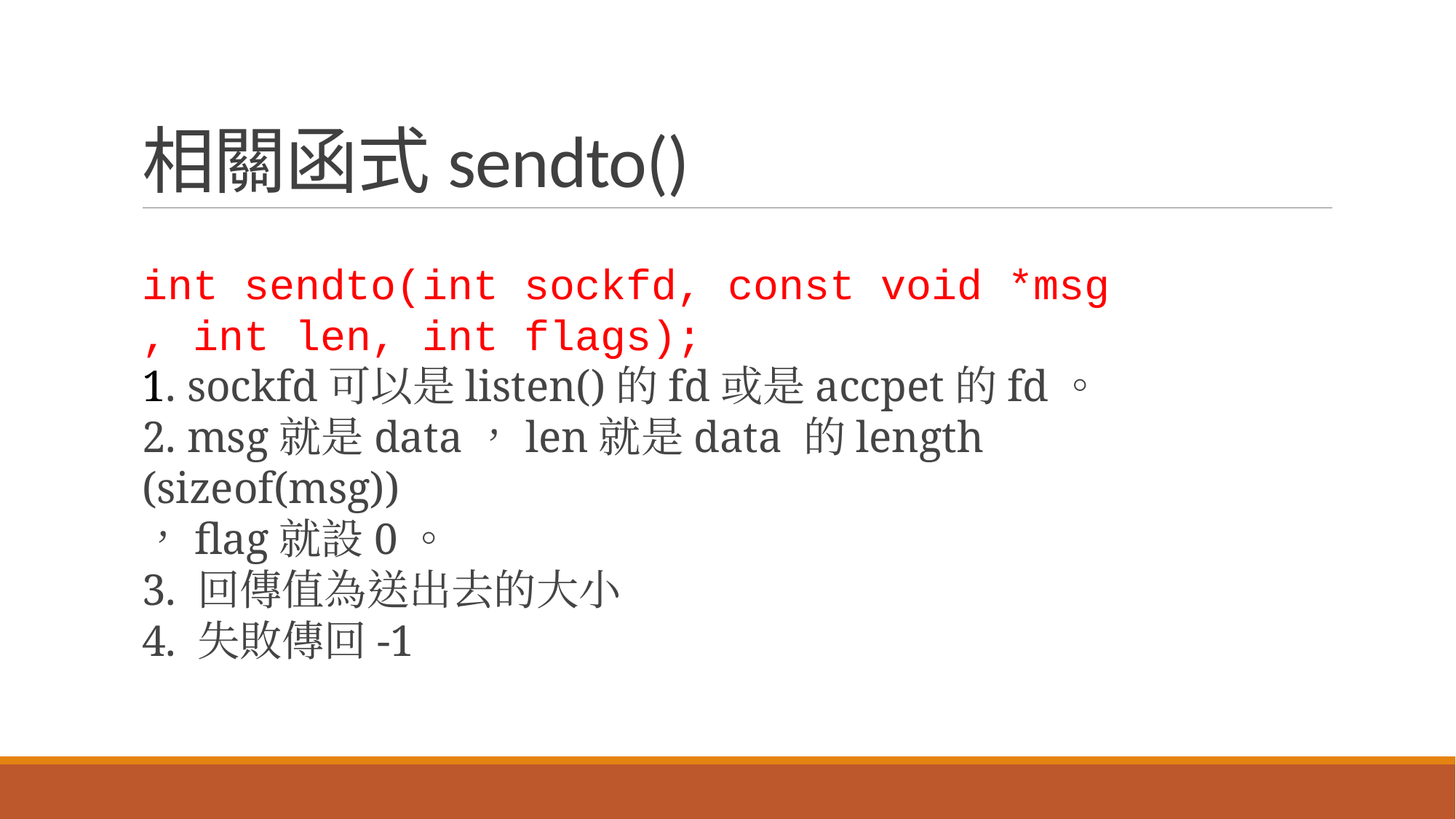

# 相關函式sendto()
int sendto(int sockfd, const void *msg
, int len, int flags);
1. sockfd可以是listen()的fd或是accpet的fd。
2. msg就是data，len就是data 的length (sizeof(msg))
，flag就設0。
3. 回傳值為送出去的大小
4. 失敗傳回-1